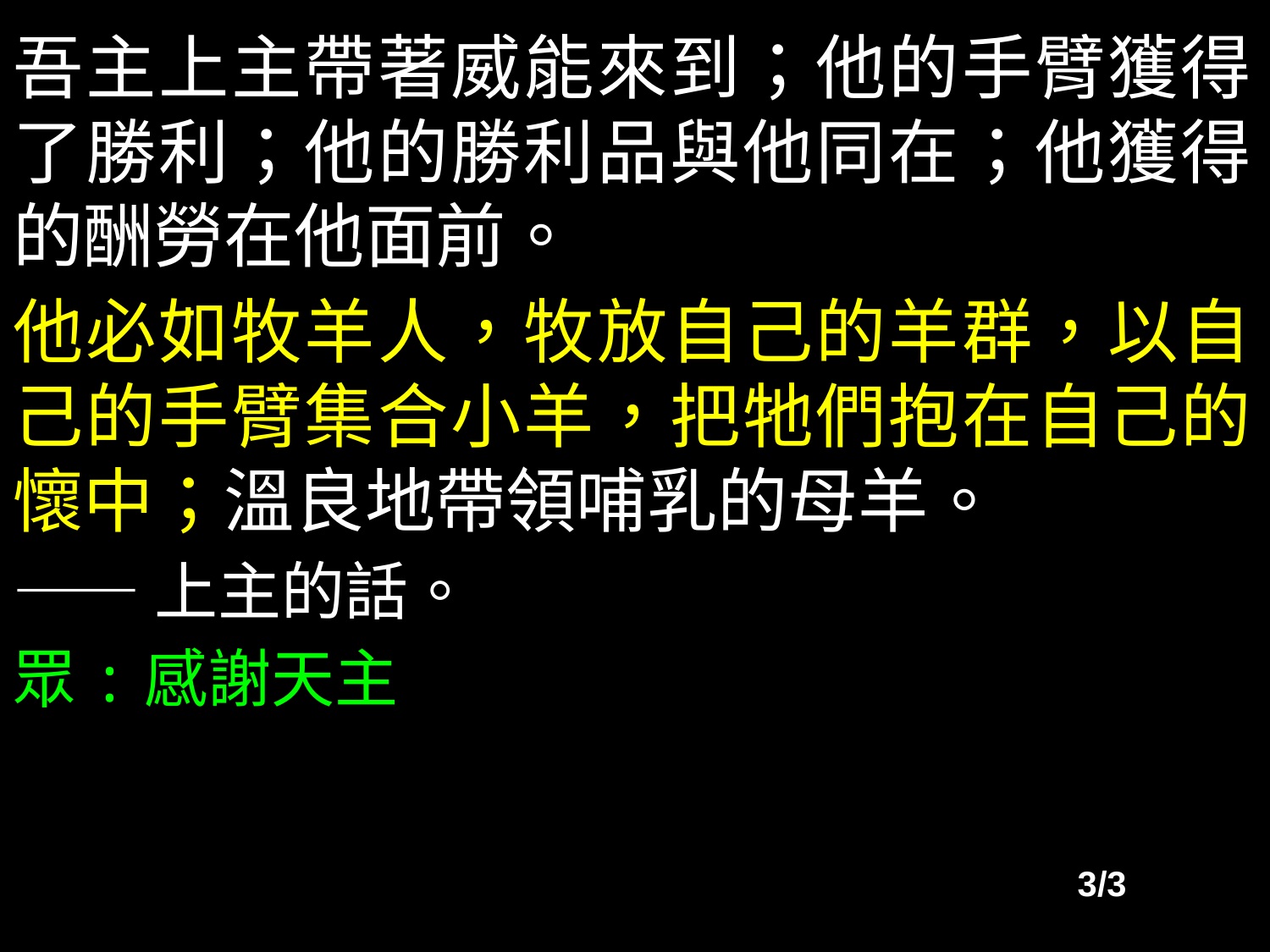

吾主上主帶著威能來到；他的手臂獲得了勝利；他的勝利品與他同在；他獲得的酬勞在他面前。
他必如牧羊人，牧放自己的羊群，以自己的手臂集合小羊，把牠們抱在自己的懷中；溫良地帶領哺乳的母羊。
——上主的話。
眾:感謝天主

3/3